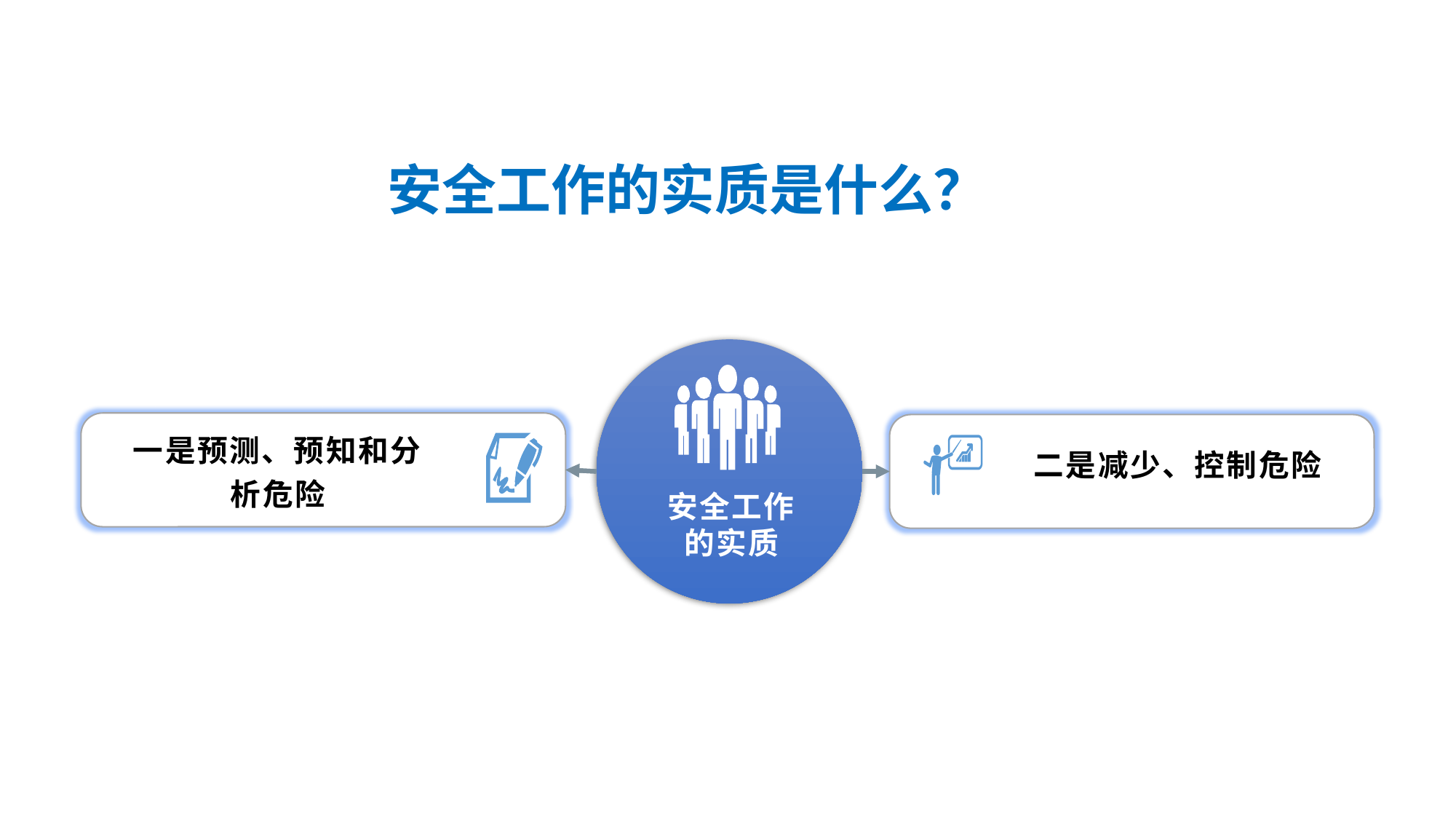

安全工作的实质是什么？

一是预测、预知和分析危险

二是减少、控制危险

安全工作的实质